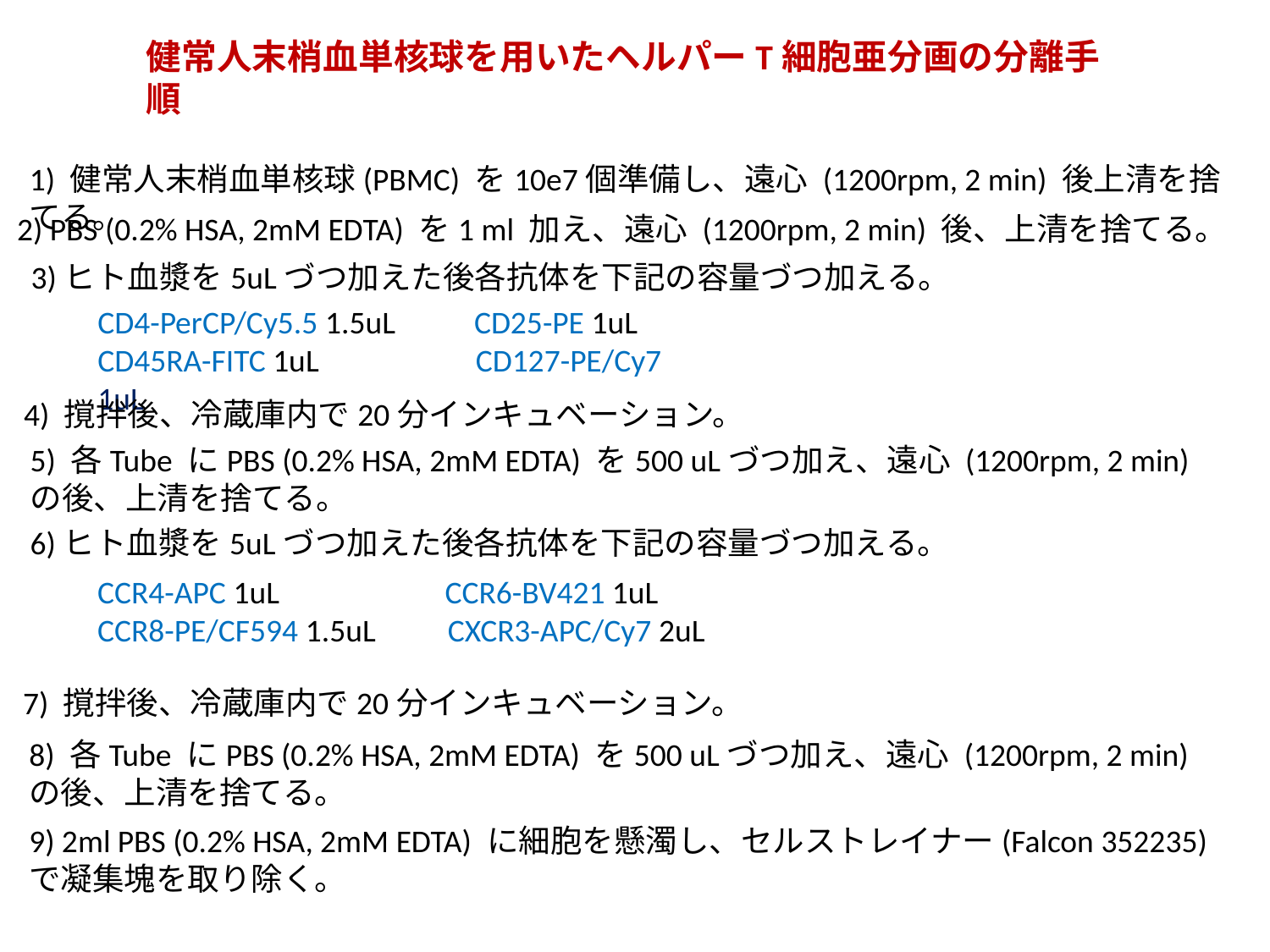

健常人末梢血単核球を用いたヘルパーT細胞亜分画の分離手順
1) 健常人末梢血単核球(PBMC) を10e7個準備し、遠心 (1200rpm, 2 min) 後上清を捨てる。
2) PBS (0.2% HSA, 2mM EDTA) を1 ml 加え、遠心 (1200rpm, 2 min) 後、上清を捨てる。
3)ヒト血漿を5uLづつ加えた後各抗体を下記の容量づつ加える。
CD4-PerCP/Cy5.5 1.5uL　　CD25-PE 1uL
CD45RA-FITC 1uL　　　　  CD127-PE/Cy7 1uL
4) 撹拌後、冷蔵庫内で20分インキュベーション。
5) 各Tube にPBS (0.2% HSA, 2mM EDTA) を500 uLづつ加え、遠心 (1200rpm, 2 min)の後、上清を捨てる。
6)ヒト血漿を5uLづつ加えた後各抗体を下記の容量づつ加える。
CCR4-APC 1uL                       CCR6-BV421 1uL
CCR8-PE/CF594 1.5uL          CXCR3-APC/Cy7 2uL
7) 撹拌後、冷蔵庫内で20分インキュベーション。
8) 各Tube にPBS (0.2% HSA, 2mM EDTA) を500 uLづつ加え、遠心 (1200rpm, 2 min)の後、上清を捨てる。
9) 2ml PBS (0.2% HSA, 2mM EDTA) に細胞を懸濁し、セルストレイナー(Falcon 352235)で凝集塊を取り除く。